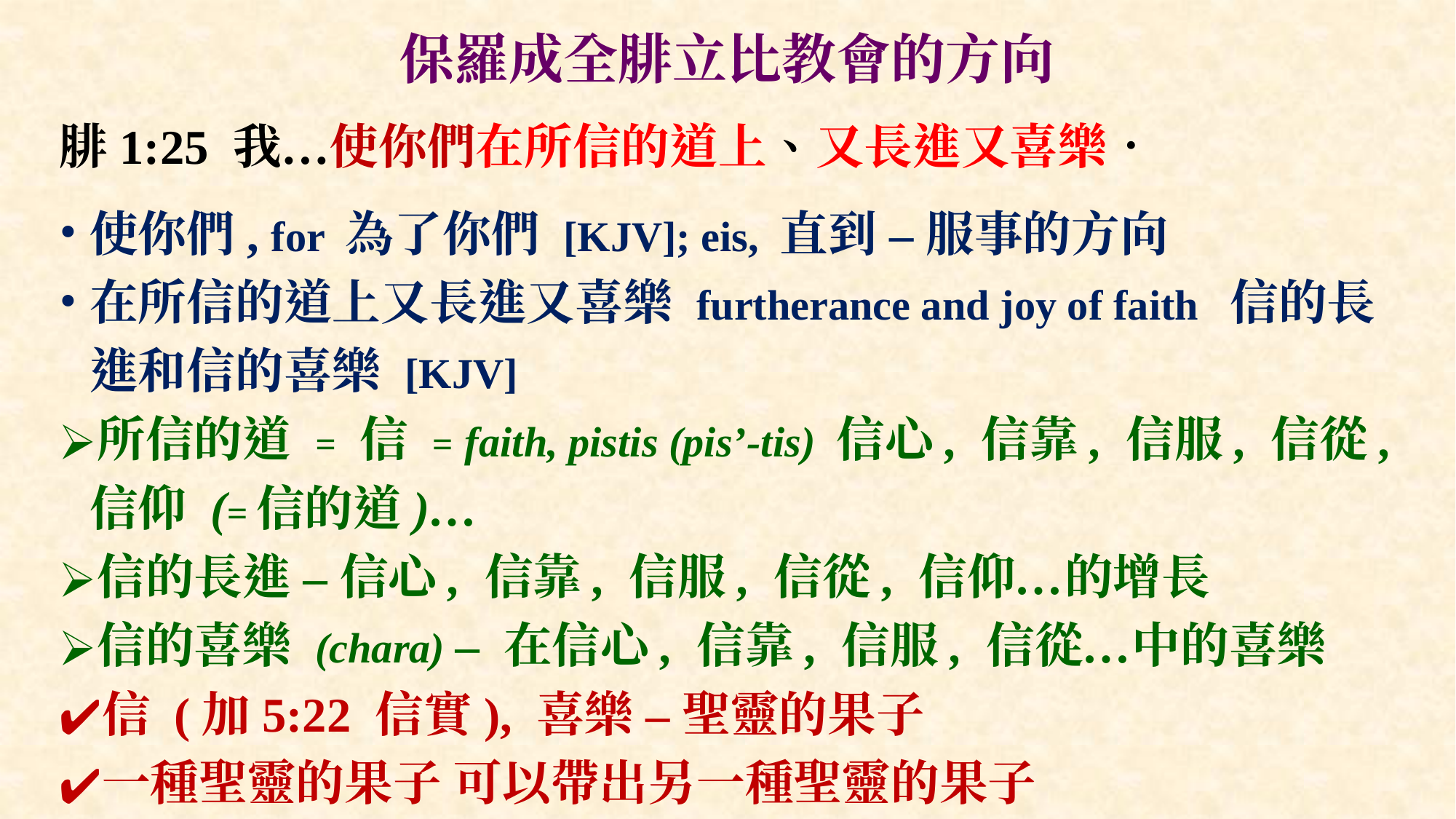

# 保羅成全腓立比教會的方向
腓1:25 我…使你們在所信的道上、又長進又喜樂．
使你們, for 為了你們 [KJV]; eis, 直到 – 服事的方向
在所信的道上又長進又喜樂 furtherance and joy of faith  信的長進和信的喜樂 [KJV]
所信的道 = 信 = faith, pistis (pis’-tis) 信心, 信靠, 信服, 信從, 信仰 (=信的道)…
信的長進 – 信心, 信靠, 信服, 信從, 信仰…的增長
信的喜樂 (chara) – 在信心, 信靠, 信服, 信從…中的喜樂
信 (加5:22 信實), 喜樂 – 聖靈的果子
一種聖靈的果子 可以帶出另一種聖靈的果子
生命成長中的享用